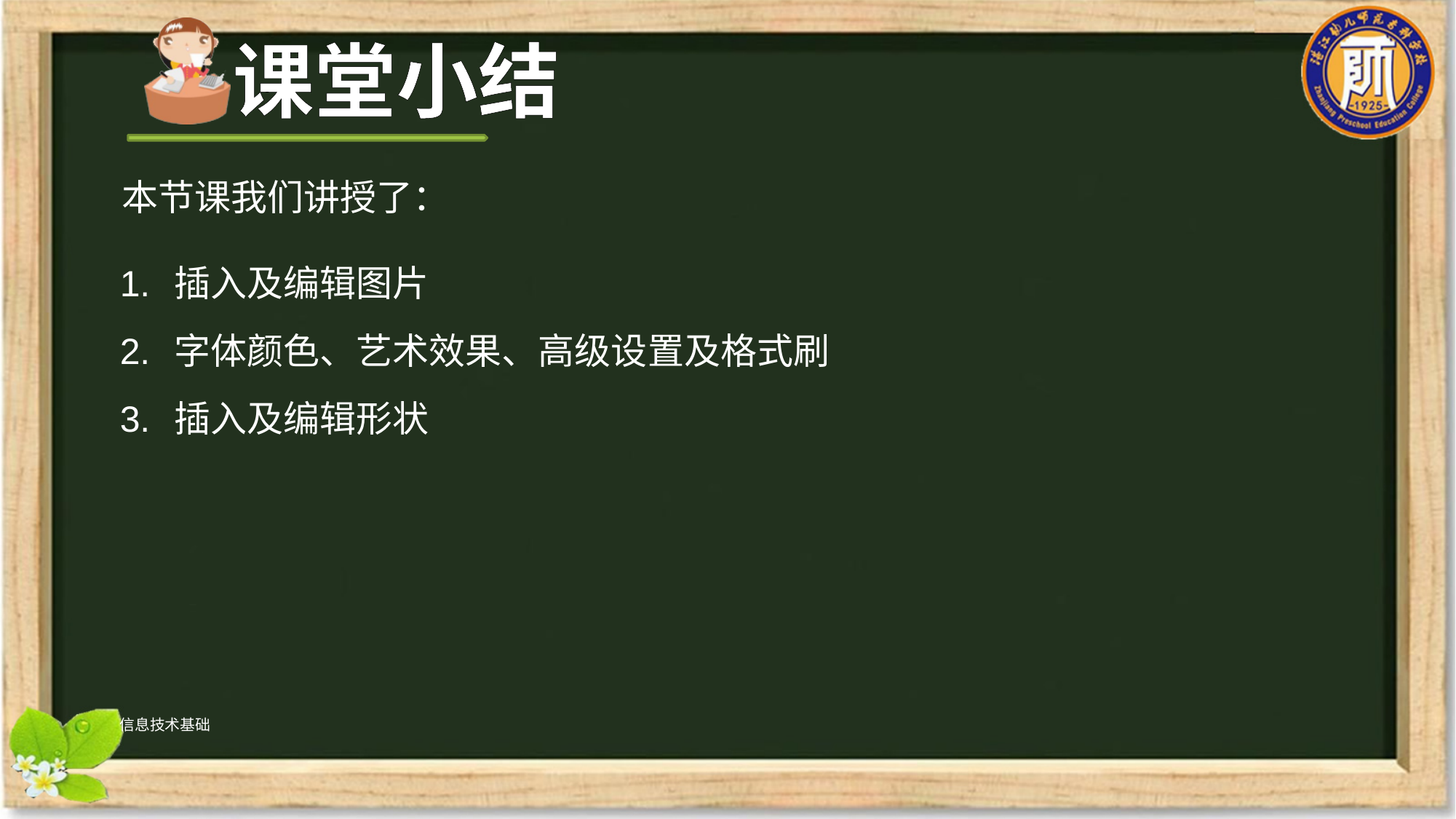

#
插入及编辑图片
字体颜色、艺术效果、高级设置及格式刷
插入及编辑形状
信息技术基础